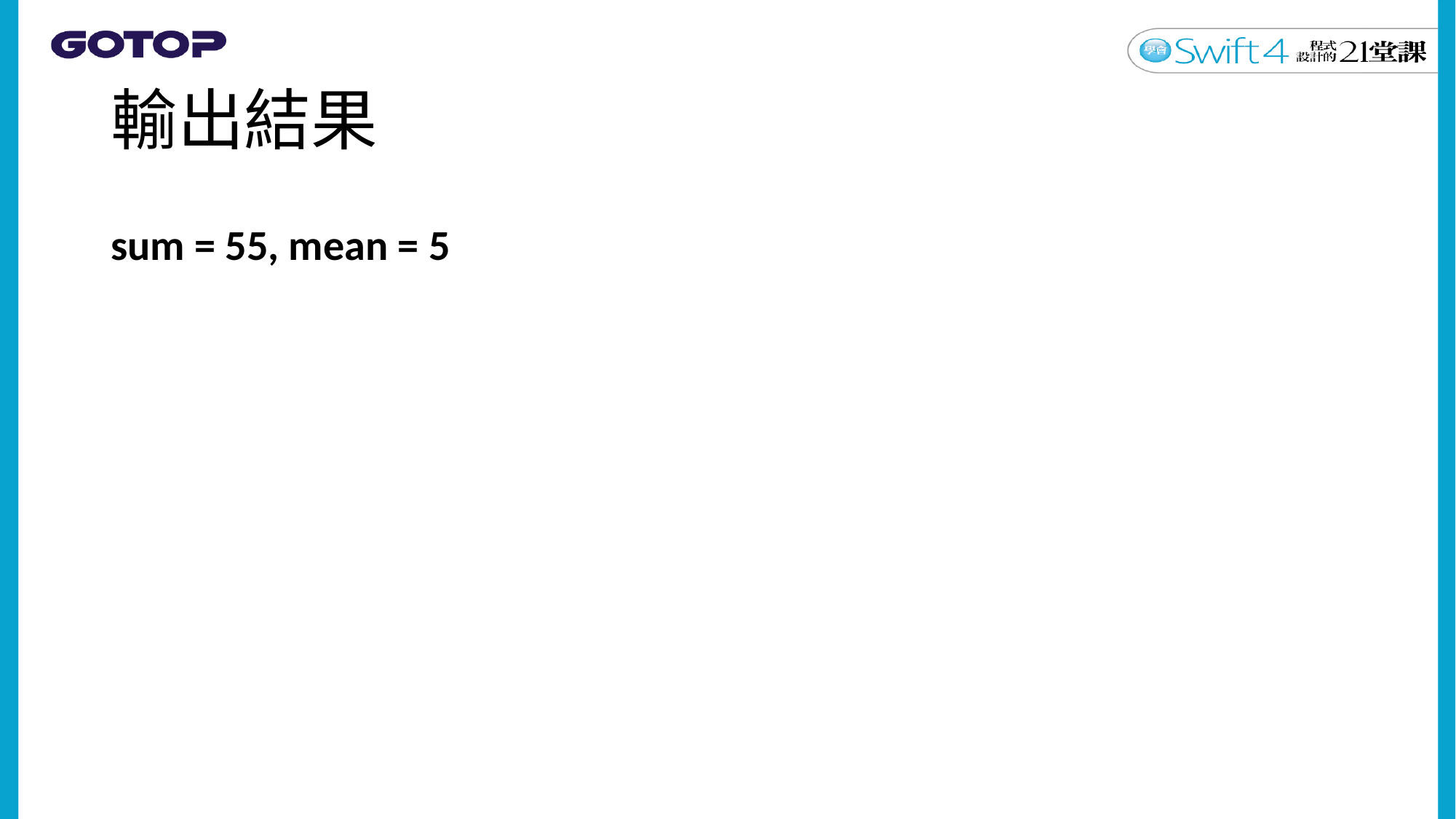

# 輸出結果
sum = 55, mean = 5